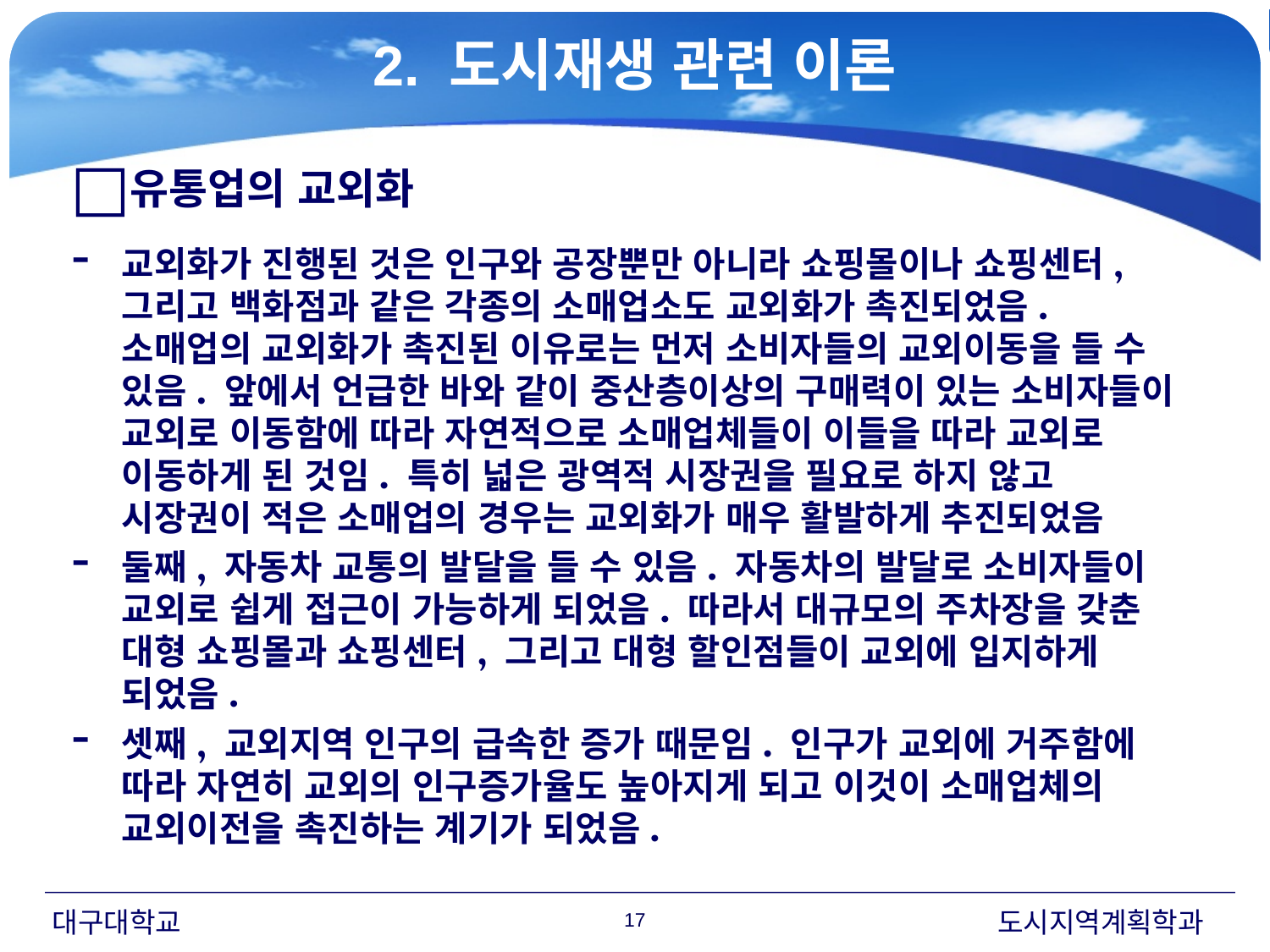

2. 도시재생 관련 이론
유통업의 교외화

교외화가 진행된 것은 인구와 공장뿐만 아니라 쇼핑몰이나 쇼핑센터, 그리고 백화점과 같은 각종의 소매업소도 교외화가 촉진되었음. 소매업의 교외화가 촉진된 이유로는 먼저 소비자들의 교외이동을 들 수 있음. 앞에서 언급한 바와 같이 중산층이상의 구매력이 있는 소비자들이 교외로 이동함에 따라 자연적으로 소매업체들이 이들을 따라 교외로 이동하게 된 것임. 특히 넓은 광역적 시장권을 필요로 하지 않고 시장권이 적은 소매업의 경우는 교외화가 매우 활발하게 추진되었음
둘째, 자동차 교통의 발달을 들 수 있음. 자동차의 발달로 소비자들이 교외로 쉽게 접근이 가능하게 되었음. 따라서 대규모의 주차장을 갖춘 대형 쇼핑몰과 쇼핑센터, 그리고 대형 할인점들이 교외에 입지하게 되었음.
셋째, 교외지역 인구의 급속한 증가 때문임. 인구가 교외에 거주함에 따라 자연히 교외의 인구증가율도 높아지게 되고 이것이 소매업체의 교외이전을 촉진하는 계기가 되었음.